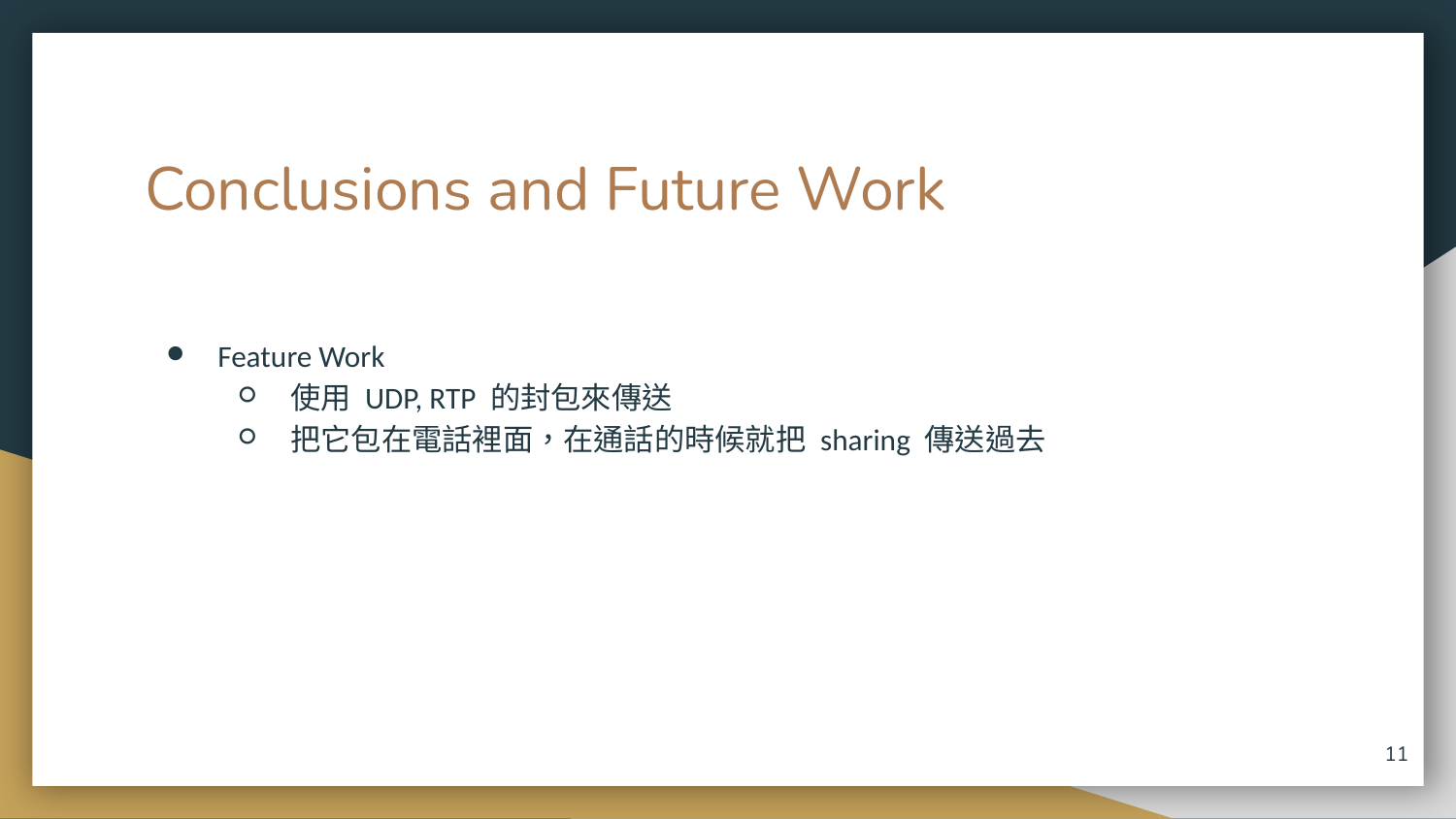

# Conclusions and Future Work
Feature Work
使用 UDP, RTP 的封包來傳送
把它包在電話裡面，在通話的時候就把 sharing 傳送過去
11